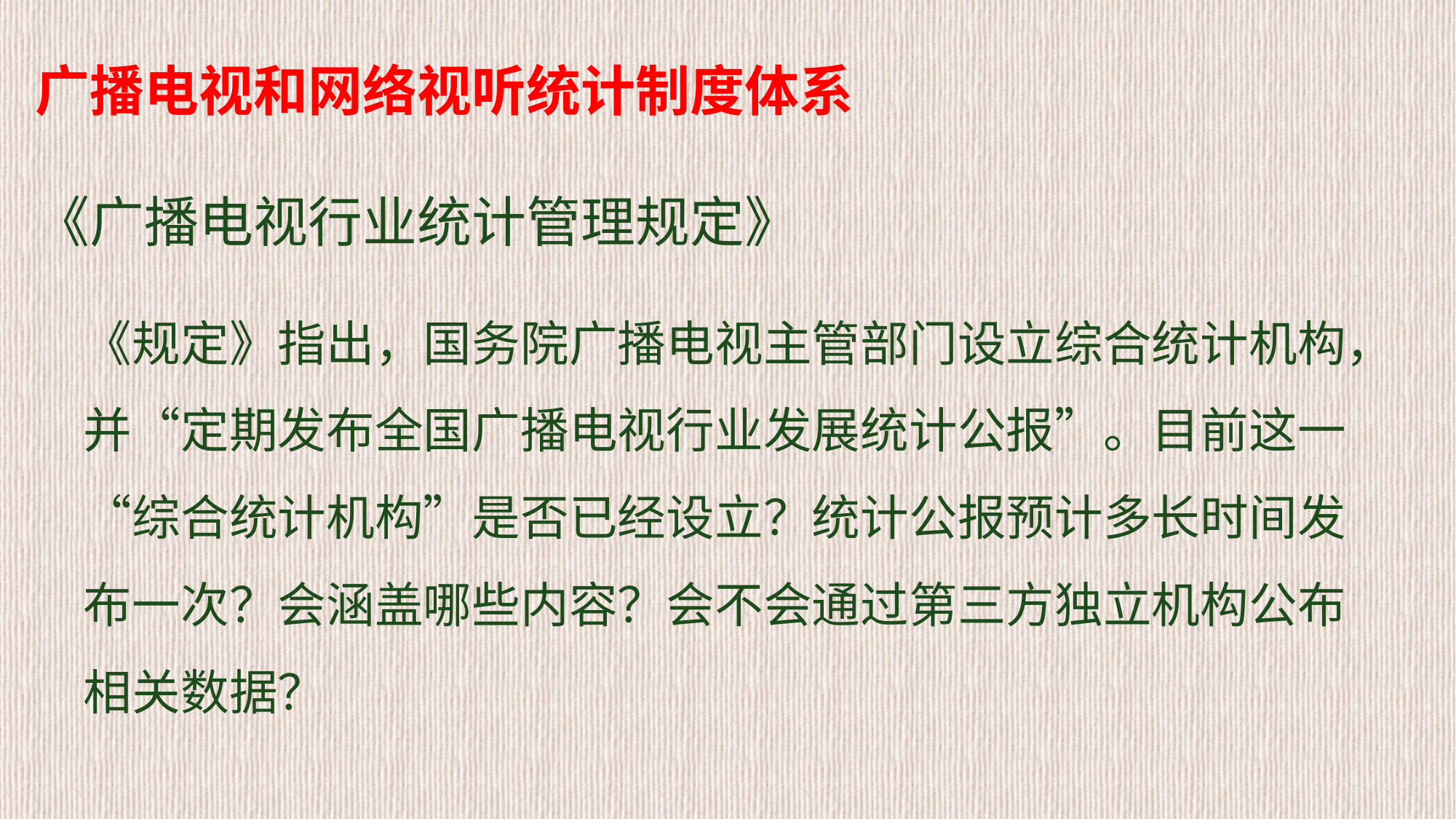

# 广播电视和网络视听统计制度体系 《广播电视行业统计管理规定》
《规定》指出，国务院广播电视主管部门设立综合统计机构，并“定期发布全国广播电视行业发展统计公报”。目前这一“综合统计机构”是否已经设立？统计公报预计多长时间发布一次？会涵盖哪些内容？会不会通过第三方独立机构公布相关数据？